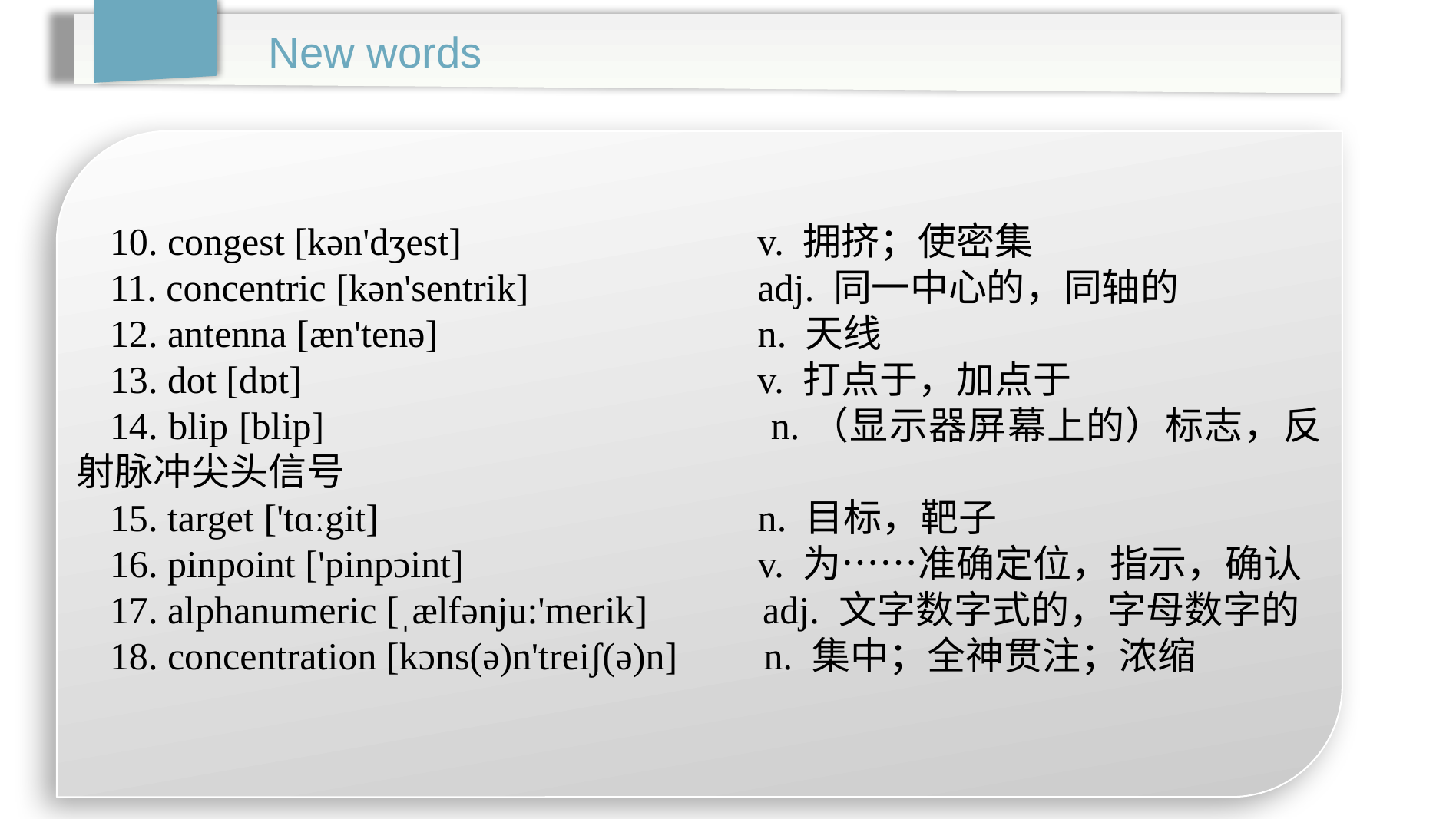

New words

10. congest [kən'dʒest]	                       v. 拥挤；使密集
11. concentric [kən'sentrik]	                       adj. 同一中心的，同轴的
12. antenna [æn'tenə]		           n. 天线
13. dot [dɒt]			                       v. 打点于，加点于
14. blip [blip]			           n.（显示器屏幕上的）标志，反射脉冲尖头信号
15. target ['tɑːgit]			           n. 目标，靶子
16. pinpoint ['pinpɔint]		           v. 为……准确定位，指示，确认
17. alphanumeric [ˌælfənju:'merik]            adj. 文字数字式的，字母数字的
18. concentration [kɔns(ə)n'treiʃ(ə)n]         n. 集中；全神贯注；浓缩